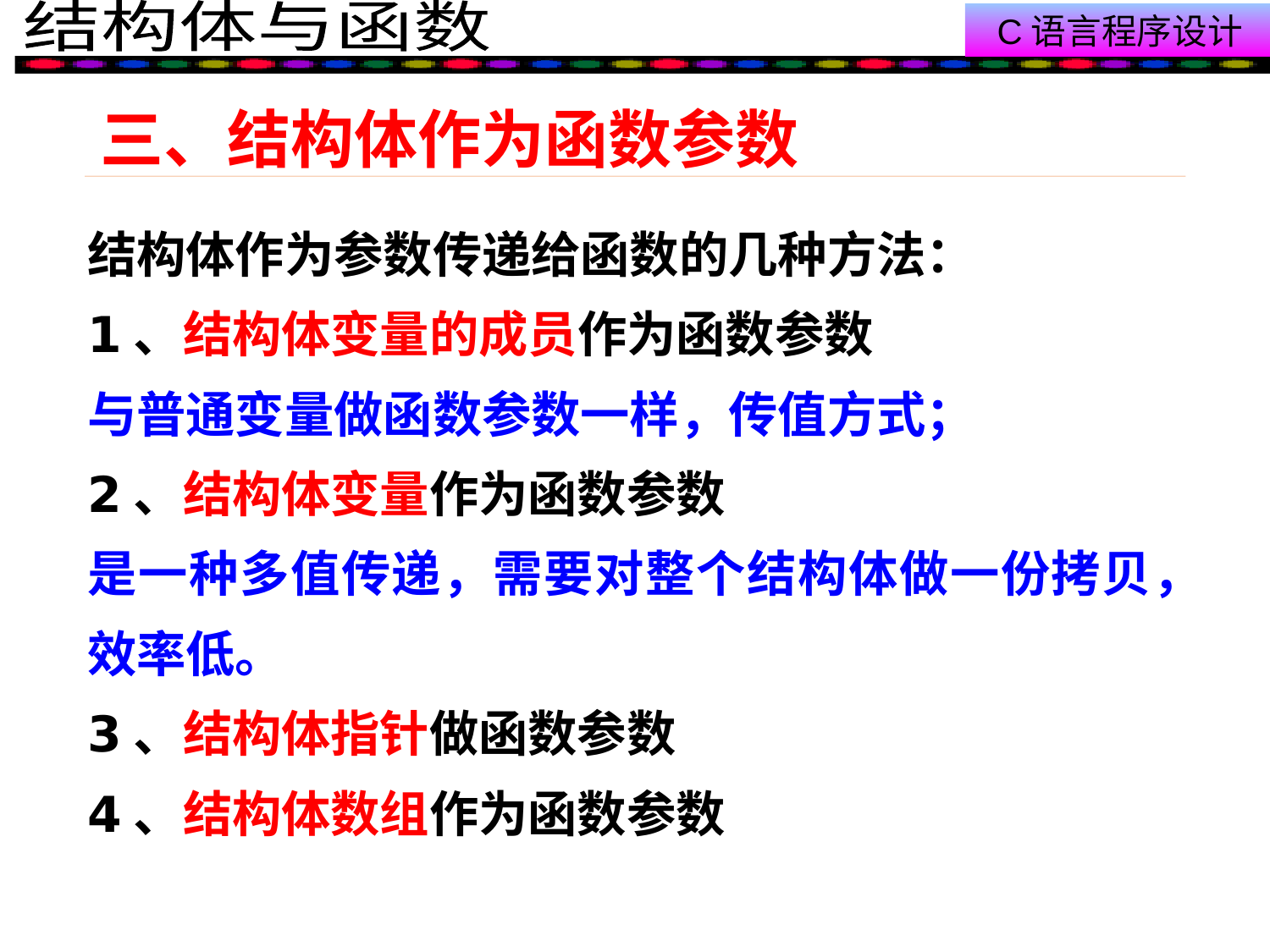

# 三、结构体作为函数参数
结构体作为参数传递给函数的几种方法：
1、结构体变量的成员作为函数参数
与普通变量做函数参数一样，传值方式；
2、结构体变量作为函数参数
是一种多值传递，需要对整个结构体做一份拷贝，效率低。
3、结构体指针做函数参数
4、结构体数组作为函数参数